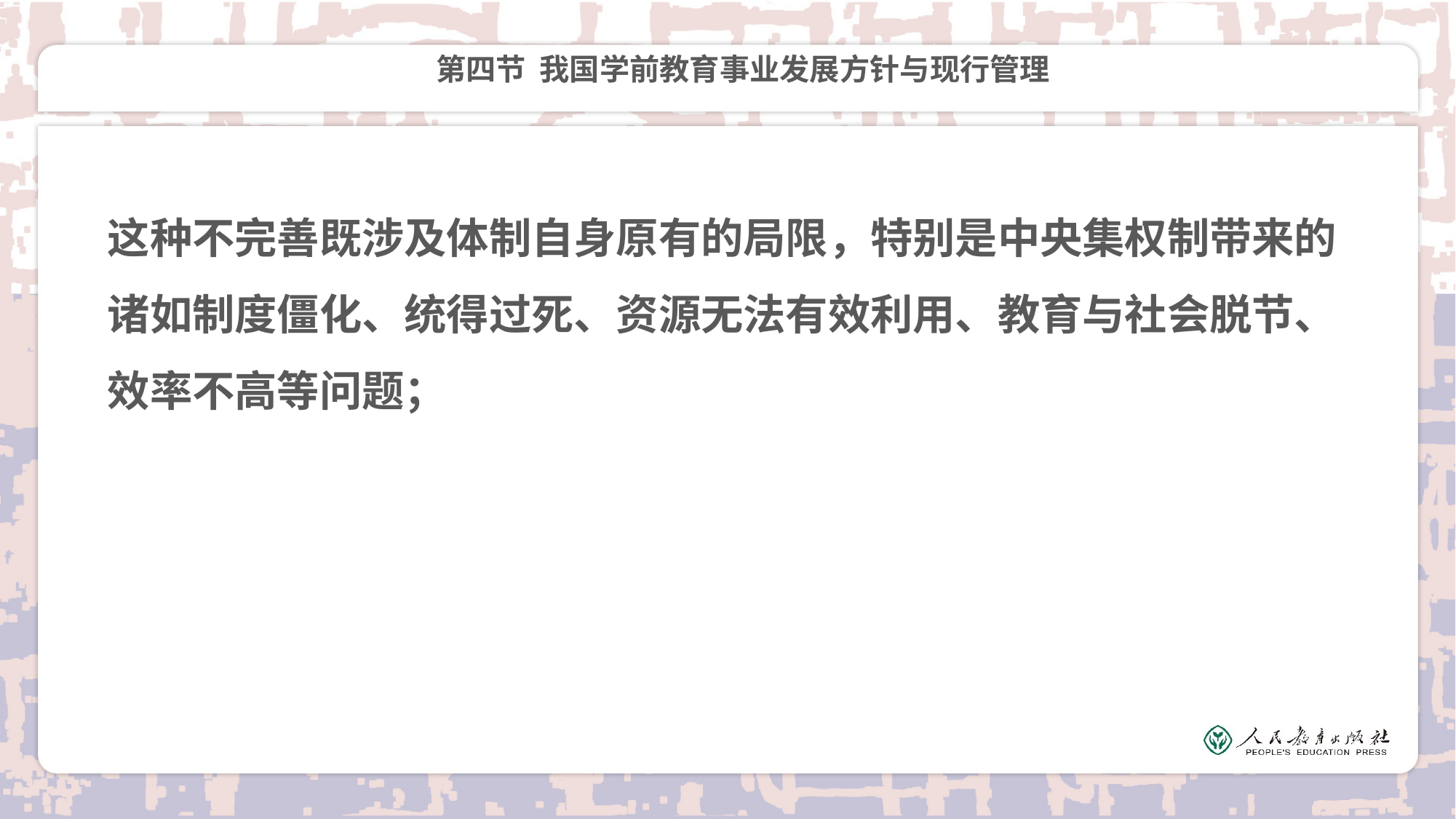

# 第四节  我国学前教育事业发展方针与现行管理
这种不完善既涉及体制自身原有的局限，特别是中央集权制带来的诸如制度僵化、统得过死、资源无法有效利用、教育与社会脱节、效率不高等问题；